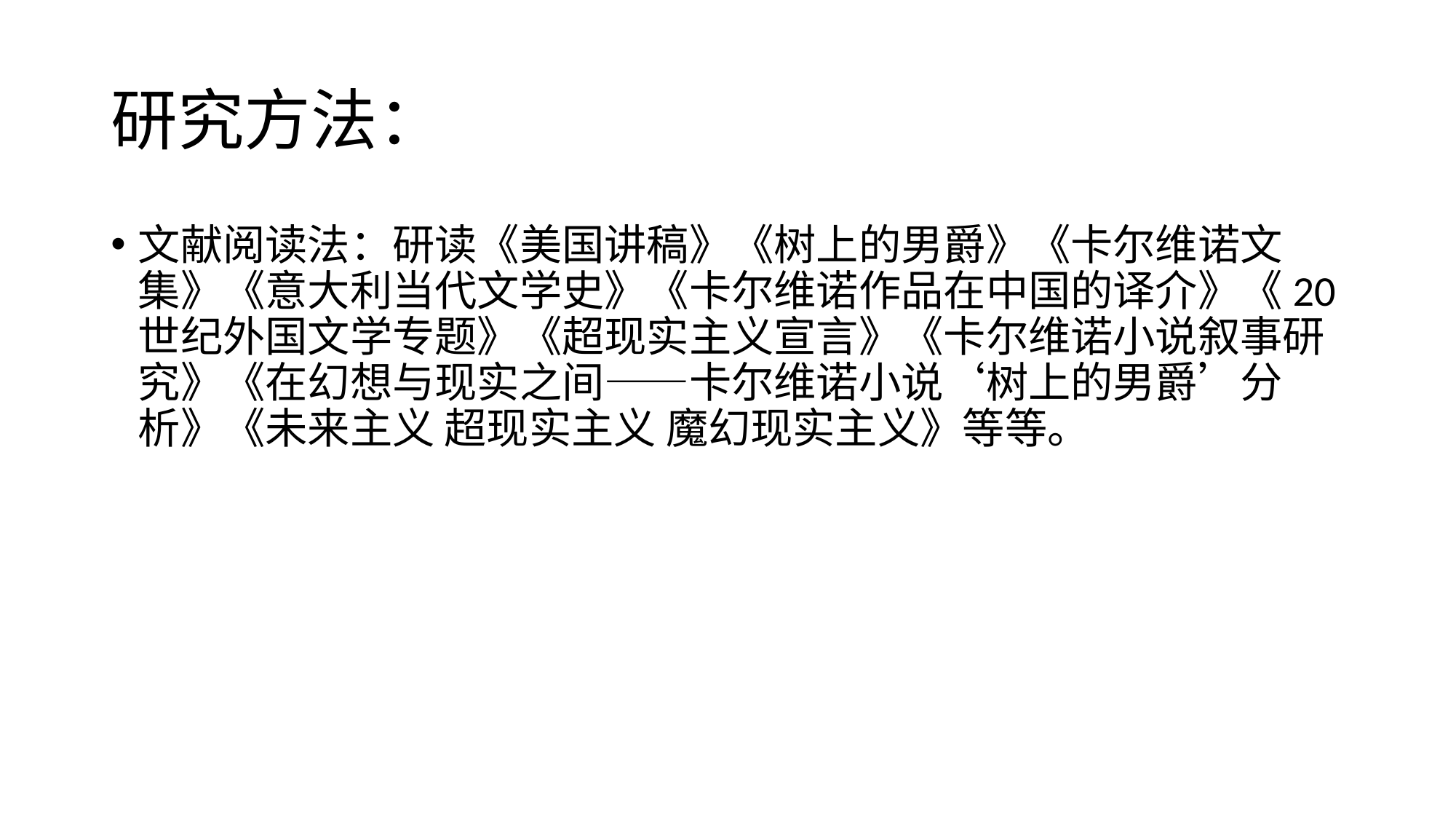

# 研究方法：
文献阅读法：研读《美国讲稿》《树上的男爵》《卡尔维诺文集》《意大利当代文学史》《卡尔维诺作品在中国的译介》《20世纪外国文学专题》《超现实主义宣言》《卡尔维诺小说叙事研究》《在幻想与现实之间——卡尔维诺小说‘树上的男爵’分析》《未来主义 超现实主义 魔幻现实主义》等等。